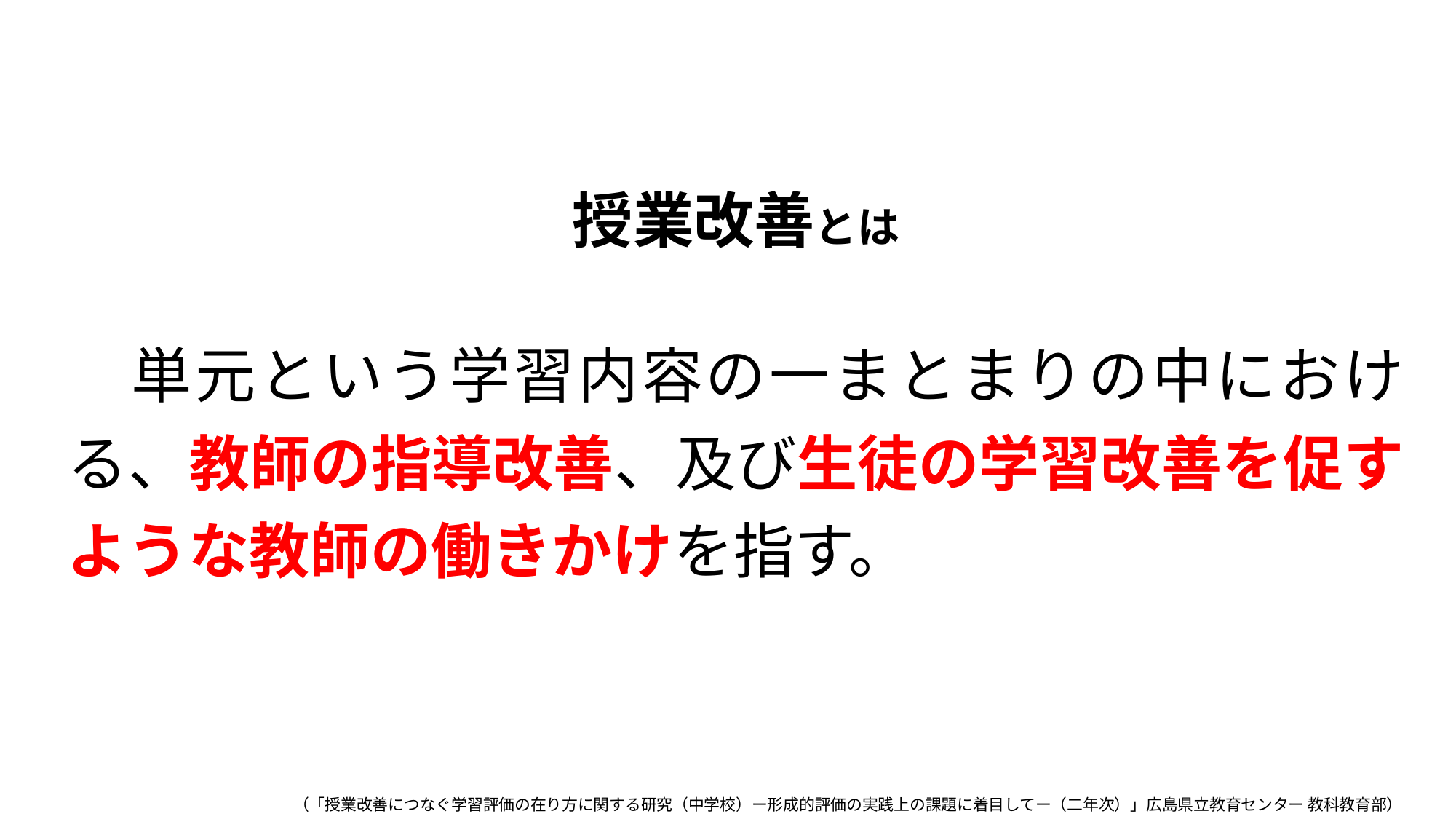

| 授業改善とは 　単元という学習内容の一まとまりの中における、教師の指導改善、及び生徒の学習改善を促すような教師の働きかけを指す。 |
| --- |
（「授業改善につなぐ学習評価の在り方に関する研究（中学校）ー形成的評価の実践上の課題に着目してー（二年次）」広島県立教育センター 教科教育部）